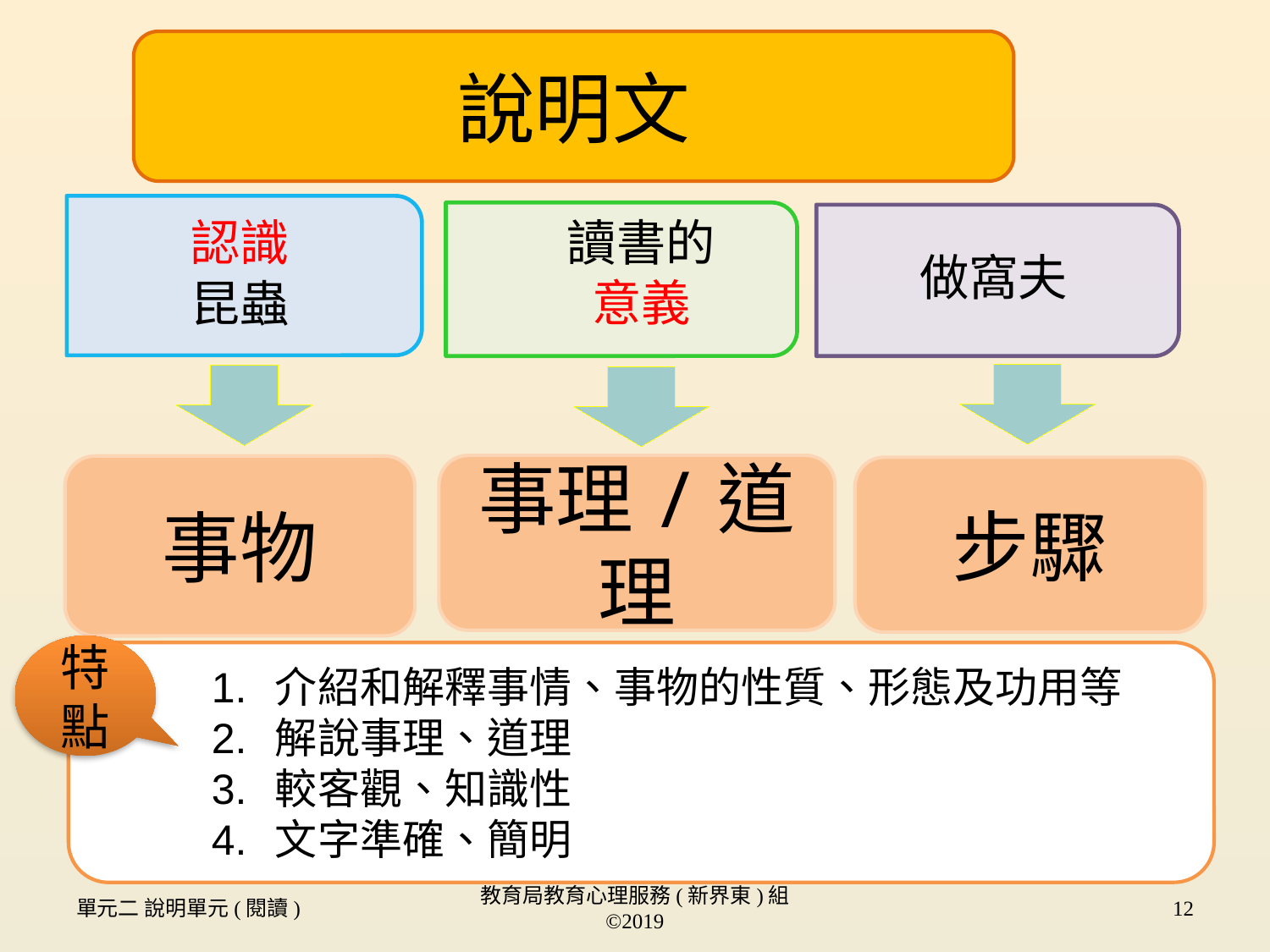

說明文

認識
昆蟲

做窩夫
讀書的
意義

事理/道理
事物
步驟
特點
介紹和解釋事情、事物的性質、形態及功用等
解說事理、道理
較客觀、知識性
文字準確、簡明

單元二 說明單元(閱讀)
教育局教育心理服務(新界東)組 ©2019
12